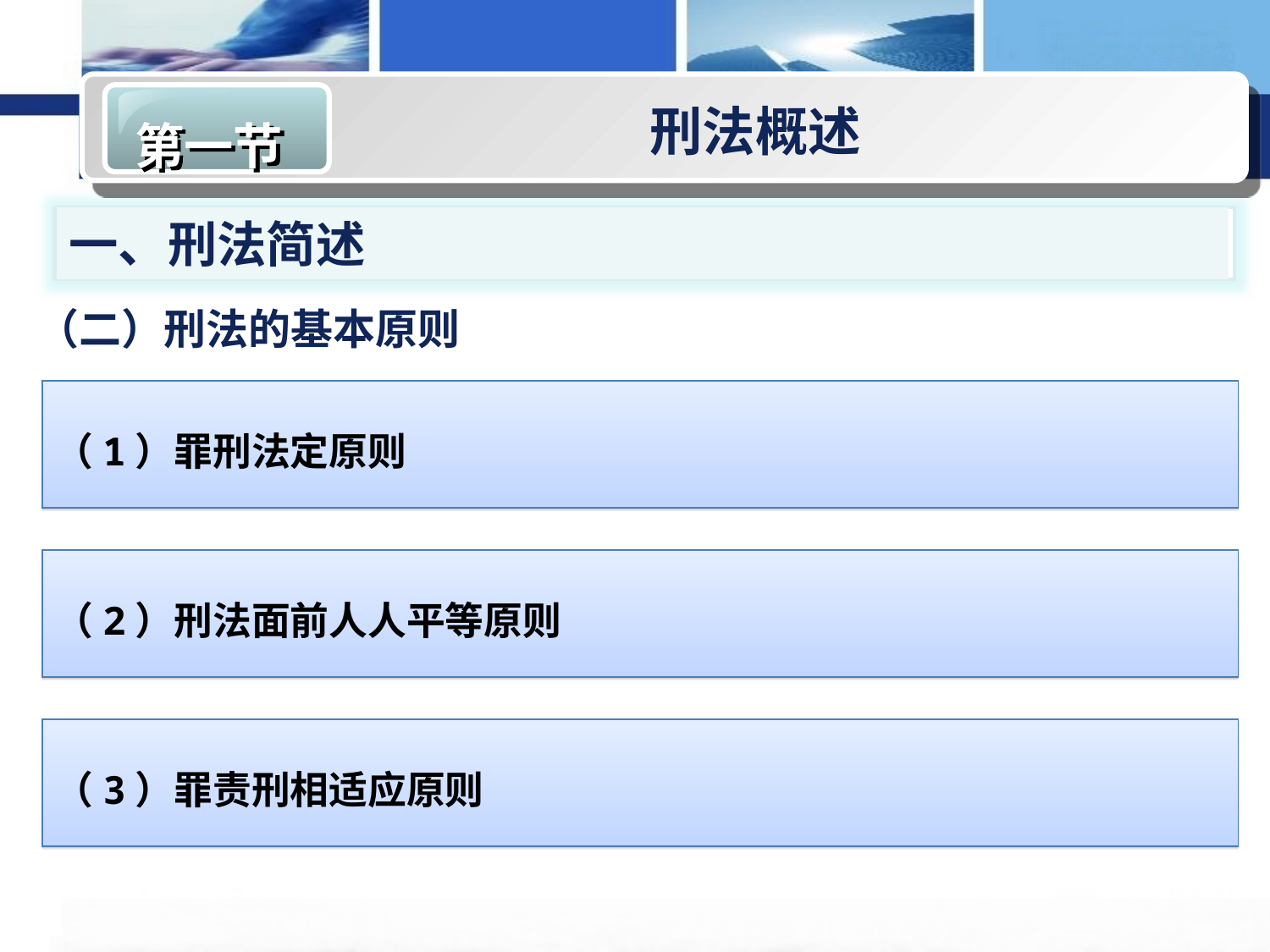

第一节
刑法概述

一、刑法简述
（二）刑法的基本原则
（1）罪刑法定原则
（2）刑法面前人人平等原则
（3）罪责刑相适应原则
3